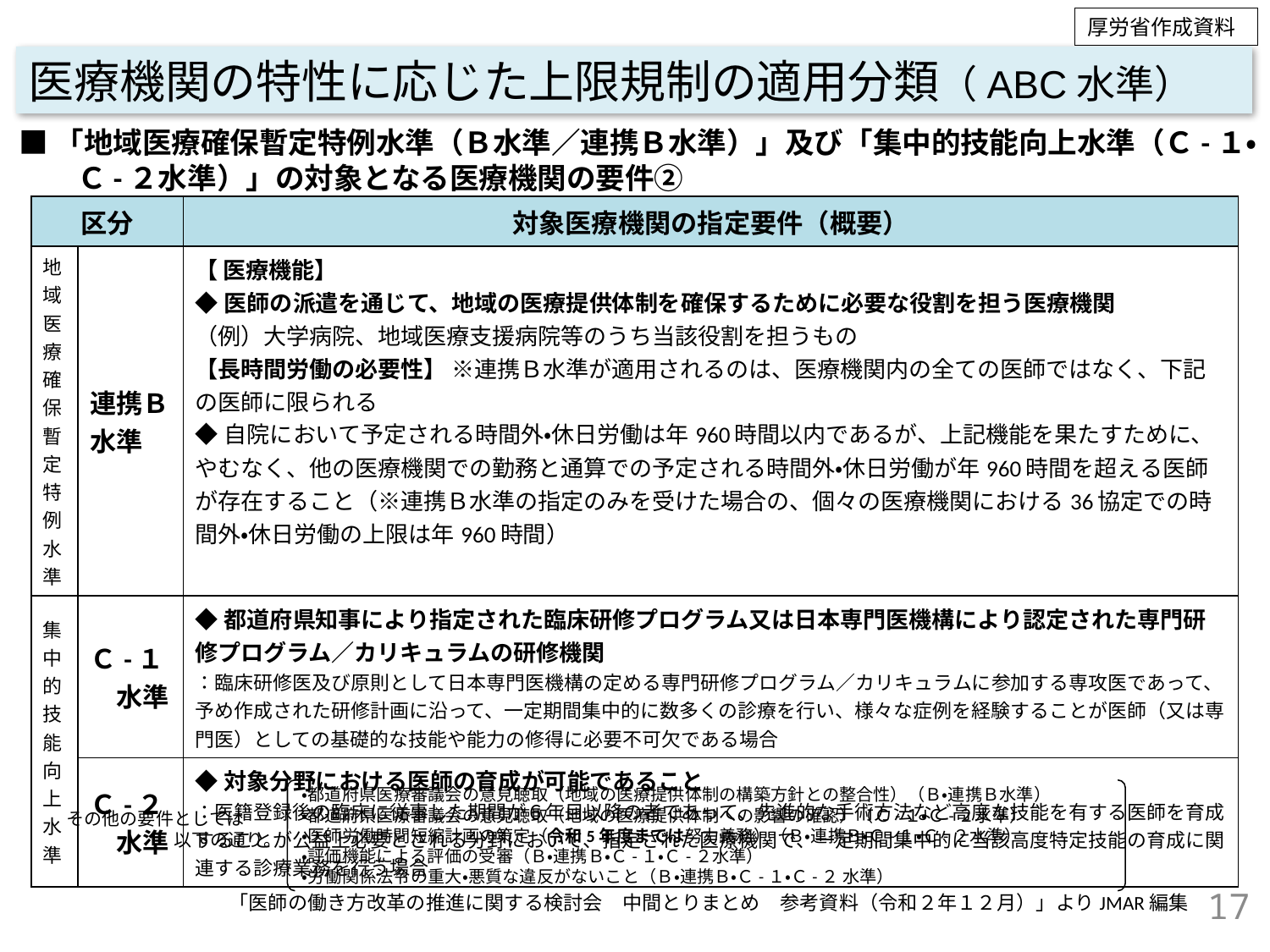

厚労省作成資料
医療機関の特性に応じた上限規制の適用分類（ABC水準）
■「地域医療確保暫定特例水準（Ｂ水準／連携Ｂ水準）」及び「集中的技能向上水準（Ｃ-１・
　　Ｃ-２水準）」の対象となる医療機関の要件②
| 区分 |  | 対象医療機関の指定要件（概要） |
| --- | --- | --- |
| 地域医療確保暫定特例水準 | 連携Ｂ水準 | 【 医療機能】 ◆医師の派遣を通じて、地域の医療提供体制を確保するために必要な役割を担う医療機関 （例）大学病院、地域医療支援病院等のうち当該役割を担うもの 【長時間労働の必要性】 ※連携Ｂ水準が適用されるのは、医療機関内の全ての医師ではなく、下記の医師に限られる ◆自院において予定される時間外・休日労働は年960時間以内であるが、上記機能を果たすために、やむなく、他の医療機関での勤務と通算での予定される時間外・休日労働が年960時間を超える医師が存在すること（※連携Ｂ水準の指定のみを受けた場合の、個々の医療機関における36協定での時間外・休日労働の上限は年960時間） |
| 集中的技能向上水準 | Ｃ-１　水準 | ◆都道府県知事により指定された臨床研修プログラム又は日本専門医機構により認定された専門研修プログラム／カリキュラムの研修機関 ：臨床研修医及び原則として日本専門医機構の定める専門研修プログラム／カリキュラムに参加する専攻医であって、予め作成された研修計画に沿って、一定期間集中的に数多くの診療を行い、様々な症例を経験することが医師（又は専門医）としての基礎的な技能や能力の修得に必要不可欠である場合 |
|  | Ｃ-２　水準 | ◆対象分野における医師の育成が可能であること ：医籍登録後の臨床に従事した期間が６年目以降の者であって、先進的な手術方法など高度な技能を有する医師を育成することが公益上必要とされる分野において、指定された医療機関で、一定期間集中的に当該高度特定技能の育成に関連する診療業務を行う場合 |
・都道府県医療審議会の意見聴取（地域の医療提供体制の構築方針との整合性）（Ｂ・連携Ｂ水準）
・都道府県医療審議会の意見聴取（地域の医療提供体制への影響の確認）（Ｃ-１・Ｃ-２水準）
・医師労働時間短縮計画の策定（令和5年度までは努力義務）（Ｂ・連携Ｂ・Ｃ-１・Ｃ-２水準）
・評価機能による評価の受審（Ｂ・連携Ｂ・Ｃ-１・Ｃ-２水準）
・労働関係法令の重大・悪質な違反がないこと（Ｂ・連携Ｂ・Ｃ-１・Ｃ-２ 水準）
その他の要件としては
　　　　　　以下の通り。

17
「医師の働き方改革の推進に関する検討会　中間とりまとめ　参考資料（令和２年１２月）」よりJMAR編集